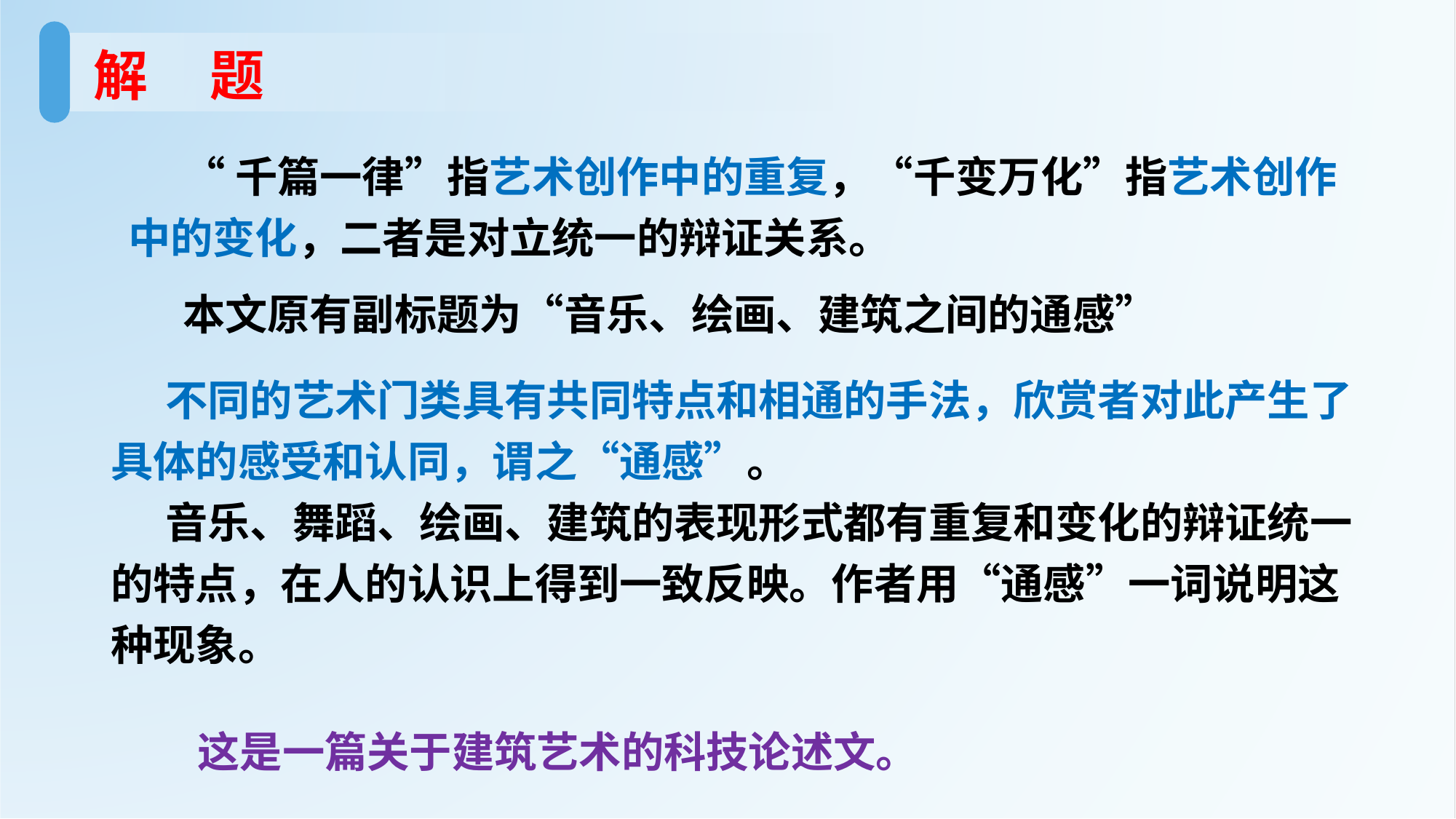

解     题
“千篇一律”指艺术创作中的重复，“千变万化”指艺术创作中的变化，二者是对立统一的辩证关系。
本文原有副标题为“音乐、绘画、建筑之间的通感”
不同的艺术门类具有共同特点和相通的手法，欣赏者对此产生了具体的感受和认同，谓之“通感”。
音乐、舞蹈、绘画、建筑的表现形式都有重复和变化的辩证统一的特点，在人的认识上得到一致反映。作者用“通感”一词说明这种现象。
      这是一篇关于建筑艺术的科技论述文。